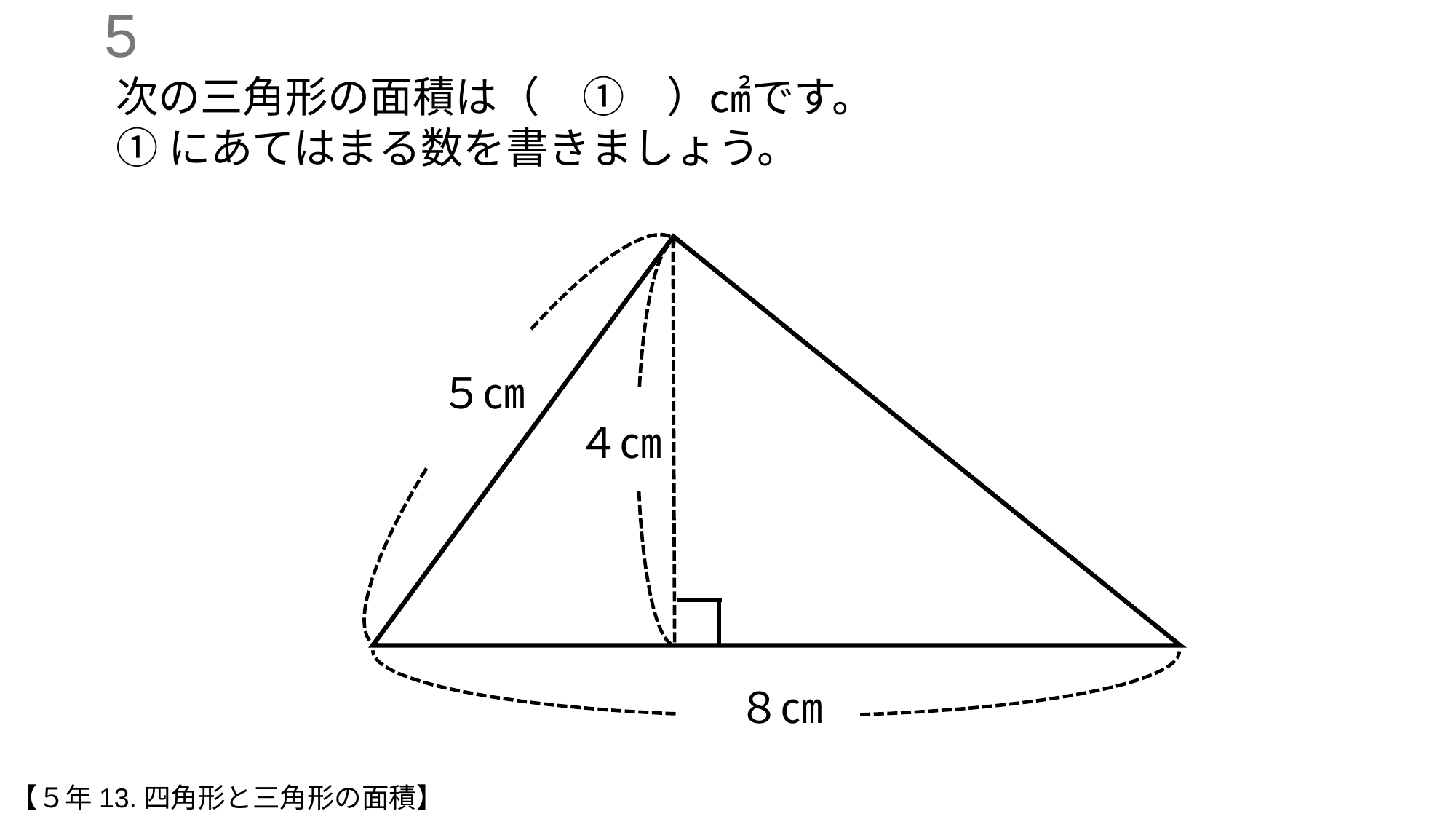

5
次の三角形の面積は（　①　）㎠です。
①にあてはまる数を書きましょう。

５㎝

４㎝

８㎝
【５年13.四角形と三角形の面積】